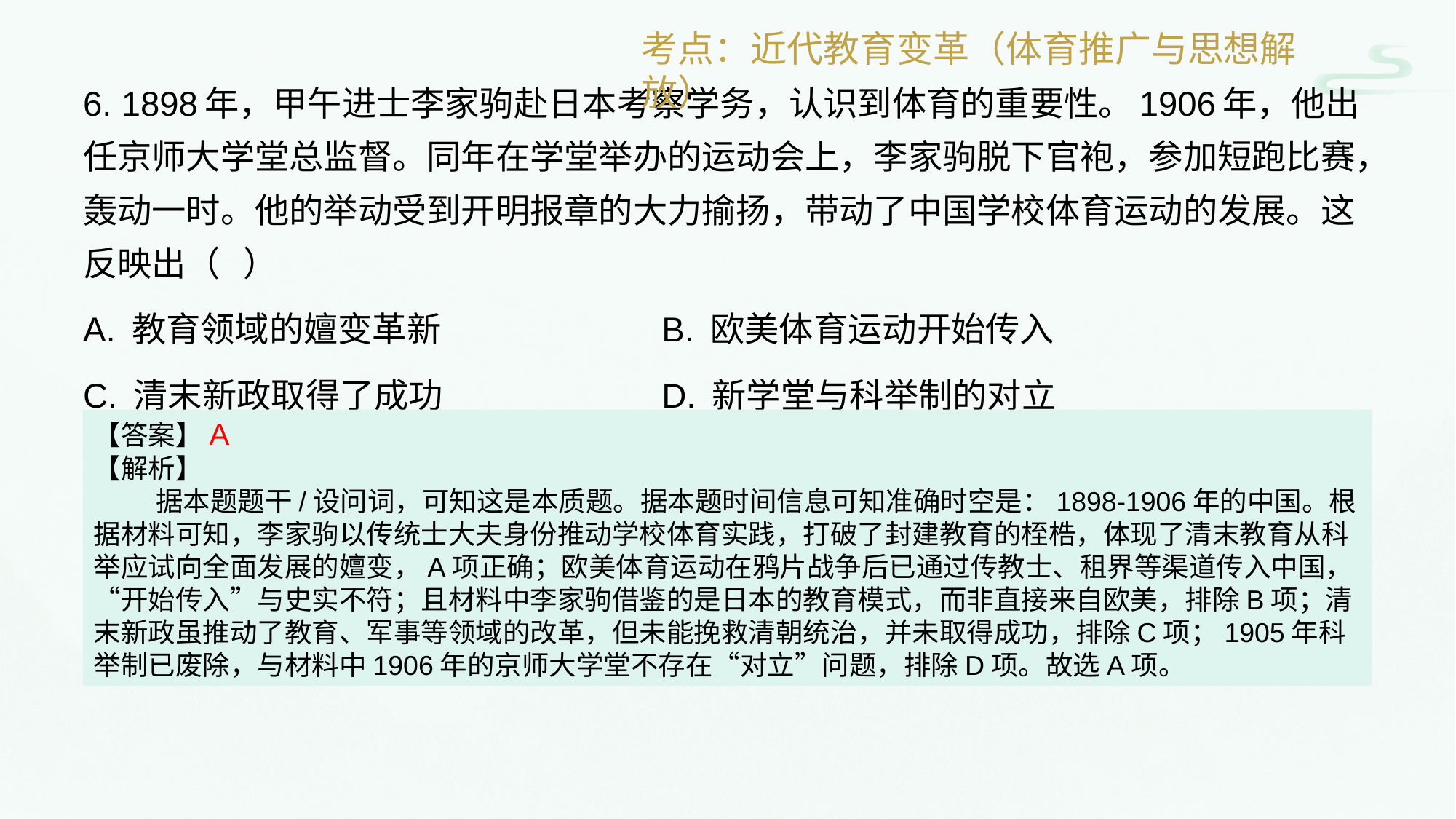

考点：近代教育变革（体育推广与思想解放）
6. 1898年，甲午进士李家驹赴日本考察学务，认识到体育的重要性。1906年，他出任京师大学堂总监督。同年在学堂举办的运动会上，李家驹脱下官袍，参加短跑比赛，轰动一时。他的举动受到开明报章的大力揄扬，带动了中国学校体育运动的发展。这反映出（   ）
A. 教育领域的嬗变革新	                 B. 欧美体育运动开始传入
C. 清末新政取得了成功	                 D. 新学堂与科举制的对立

【答案】A
【解析】
         据本题题干/设问词，可知这是本质题。据本题时间信息可知准确时空是：1898-1906年的中国。根据材料可知，李家驹以传统士大夫身份推动学校体育实践，打破了封建教育的桎梏，体现了清末教育从科举应试向全面发展的嬗变，A项正确；欧美体育运动在鸦片战争后已通过传教士、租界等渠道传入中国，“开始传入”与史实不符；且材料中李家驹借鉴的是日本的教育模式，而非直接来自欧美，排除B项；清末新政虽推动了教育、军事等领域的改革，但未能挽救清朝统治，并未取得成功，排除C项；1905年科举制已废除，与材料中1906年的京师大学堂不存在“对立”问题，排除D项。故选A项。